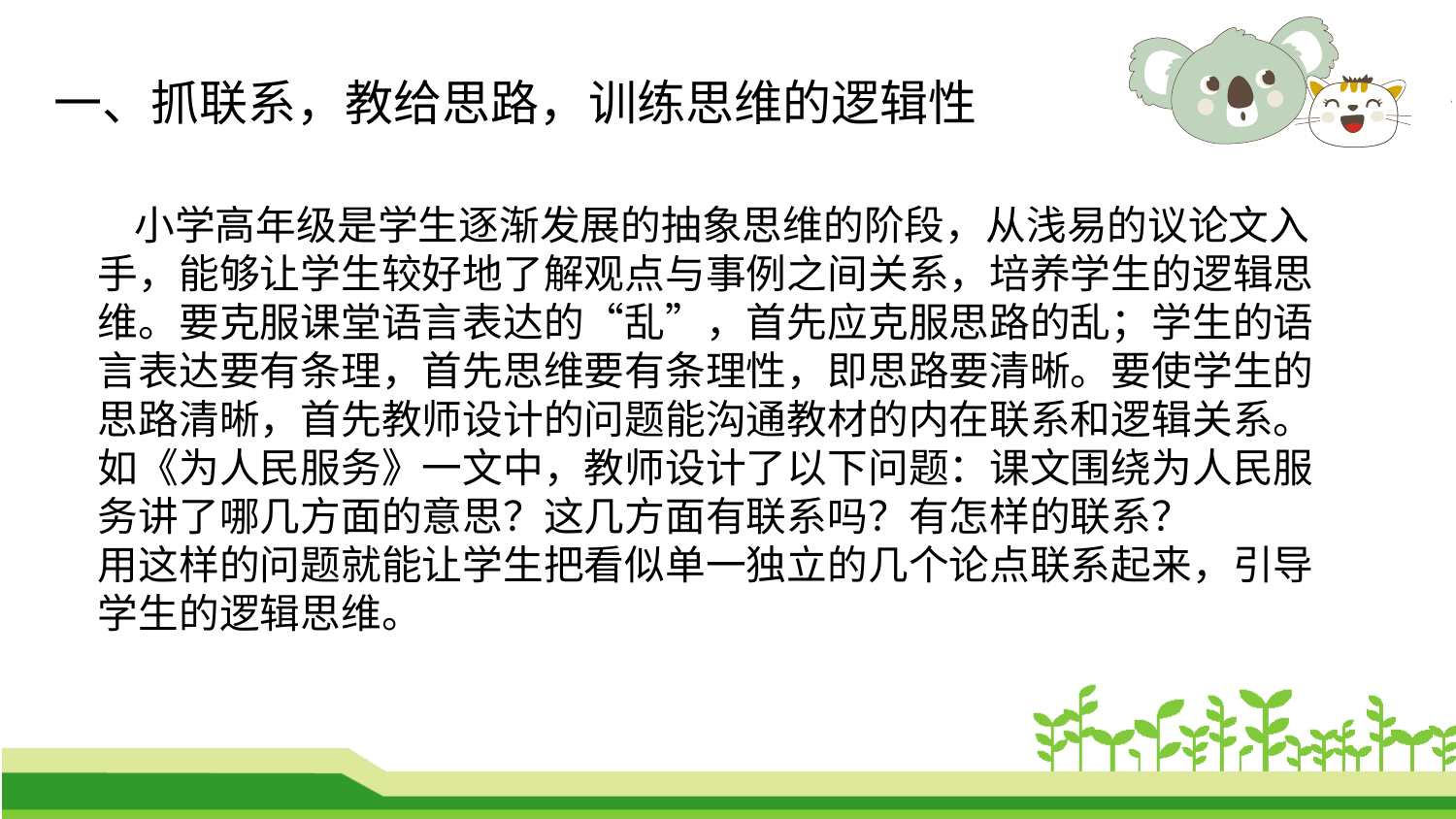

一、抓联系，教给思路，训练思维的逻辑性

   小学高年级是学生逐渐发展的抽象思维的阶段，从浅易的议论文入手，能够让学生较好地了解观点与事例之间关系，培养学生的逻辑思维。要克服课堂语言表达的“乱”，首先应克服思路的乱；学生的语言表达要有条理，首先思维要有条理性，即思路要清晰。要使学生的思路清晰，首先教师设计的问题能沟通教材的内在联系和逻辑关系。
如《为人民服务》一文中，教师设计了以下问题：课文围绕为人民服务讲了哪几方面的意思？这几方面有联系吗？有怎样的联系？
用这样的问题就能让学生把看似单一独立的几个论点联系起来，引导学生的逻辑思维。